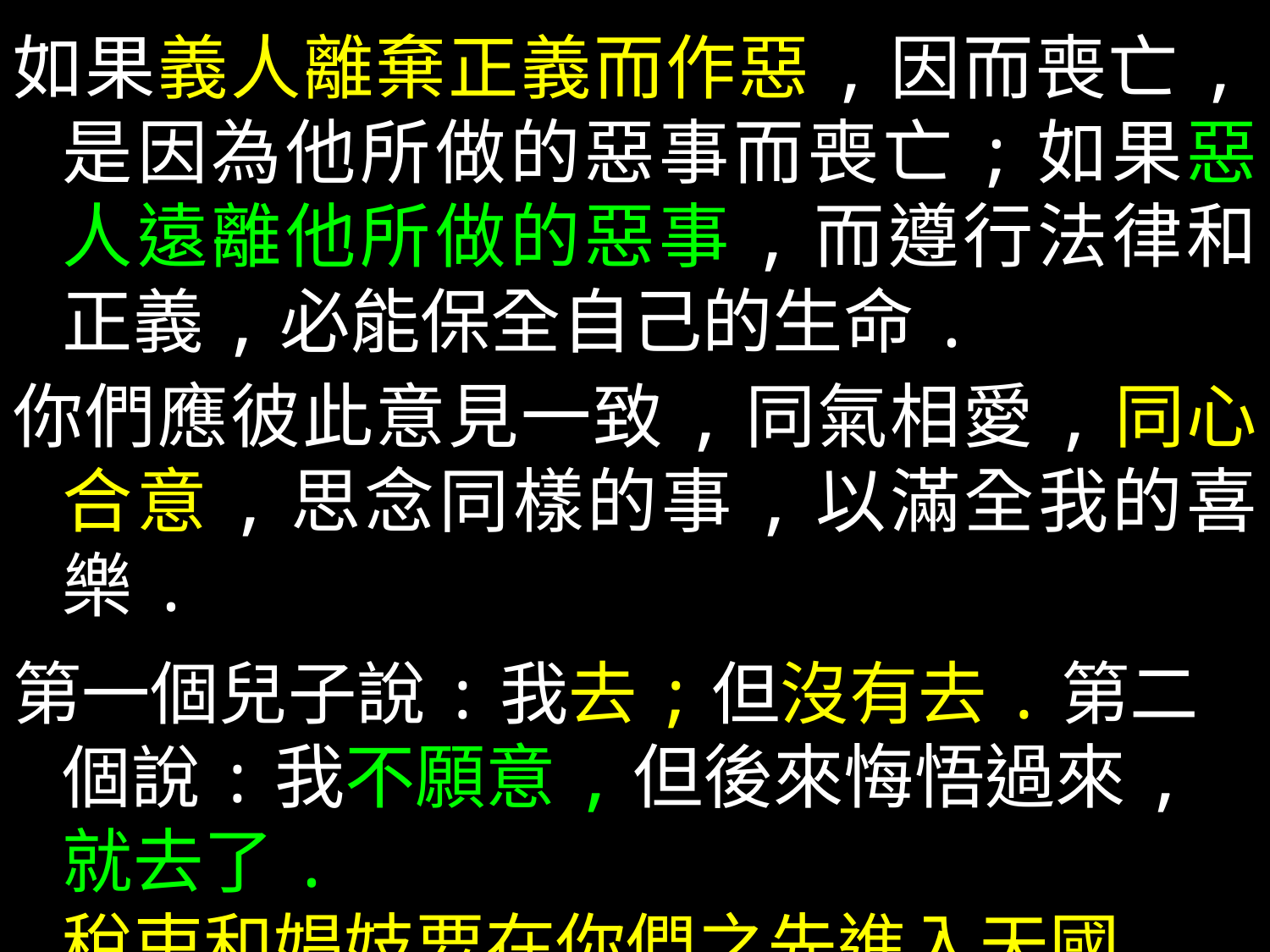

如果義人離棄正義而作惡,因而喪亡,是因為他所做的惡事而喪亡;如果惡人遠離他所做的惡事,而遵行法律和正義,必能保全自己的生命.
你們應彼此意見一致,同氣相愛,同心合意,思念同樣的事,以滿全我的喜樂.
第一個兒子說:我去;但沒有去.第二個說:我不願意,但後來悔悟過來,就去了.
稅吏和娼妓要在你們之先進入天國.